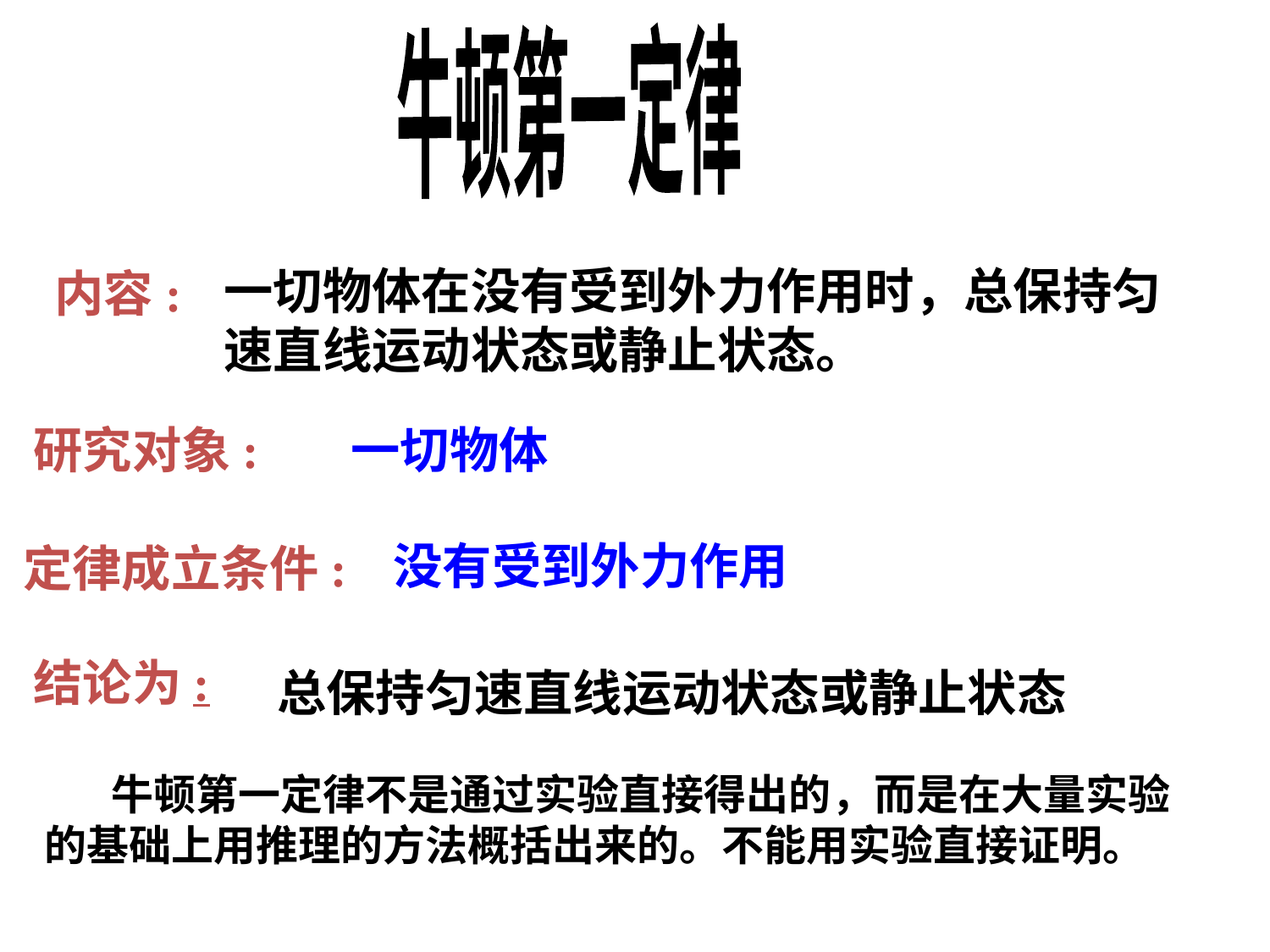

牛顿第一定律
一切物体在没有受到外力作用时，总保持匀速直线运动状态或静止状态。
内容:
研究对象:
一切物体
没有受到外力作用
定律成立条件:
结论为:
总保持匀速直线运动状态或静止状态
      牛顿第一定律不是通过实验直接得出的，而是在大量实验的基础上用推理的方法概括出来的。不能用实验直接证明。